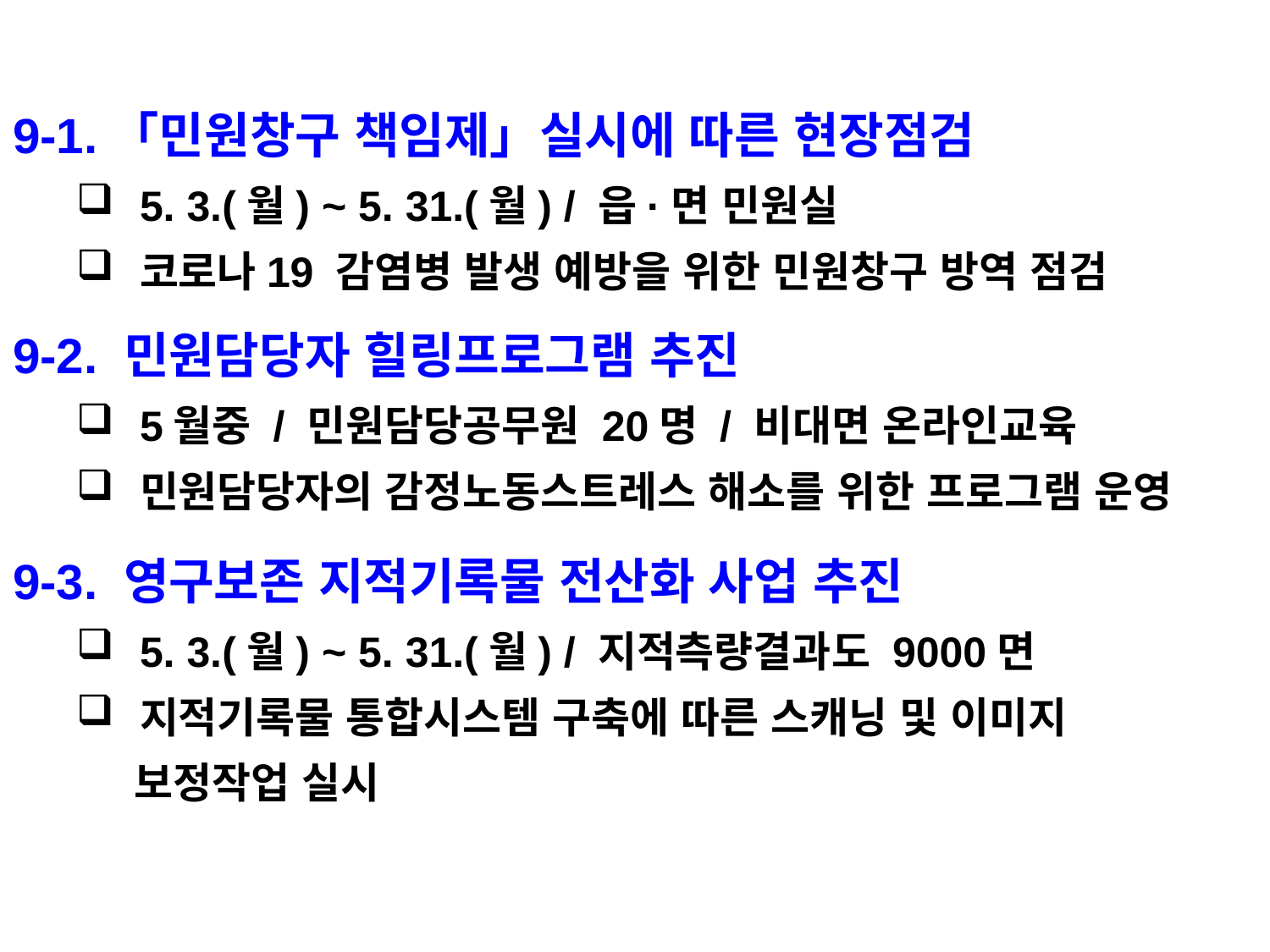

9-1.「민원창구 책임제」실시에 따른 현장점검
5. 3.(월) ~ 5. 31.(월) / 읍·면 민원실
코로나19 감염병 발생 예방을 위한 민원창구 방역 점검
9-2. 민원담당자 힐링프로그램 추진
5월중 / 민원담당공무원 20명 / 비대면 온라인교육
민원담당자의 감정노동스트레스 해소를 위한 프로그램 운영
9-3. 영구보존 지적기록물 전산화 사업 추진
5. 3.(월) ~ 5. 31.(월) / 지적측량결과도 9000면
지적기록물 통합시스템 구축에 따른 스캐닝 및 이미지
    보정작업 실시